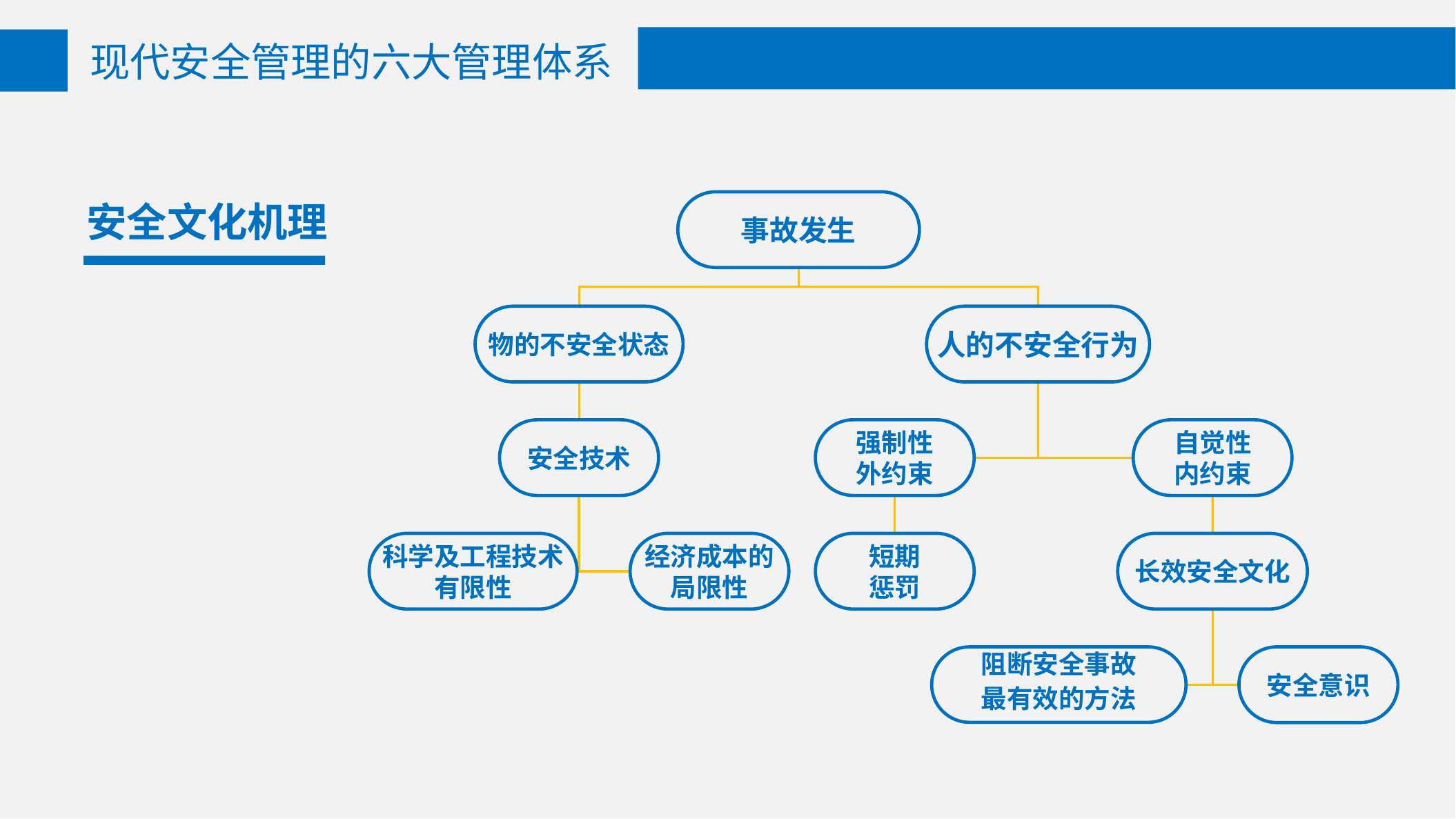

现代安全管理的六大管理体系
安全文化机理

事故发生

人的不安全行为
物的不安全状态
安全技术
强制性
外约束
自觉性
内约束
科学及工程技术
有限性
经济成本的
局限性
短期
惩罚
长效安全文化
阻断安全事故
最有效的方法
安全意识